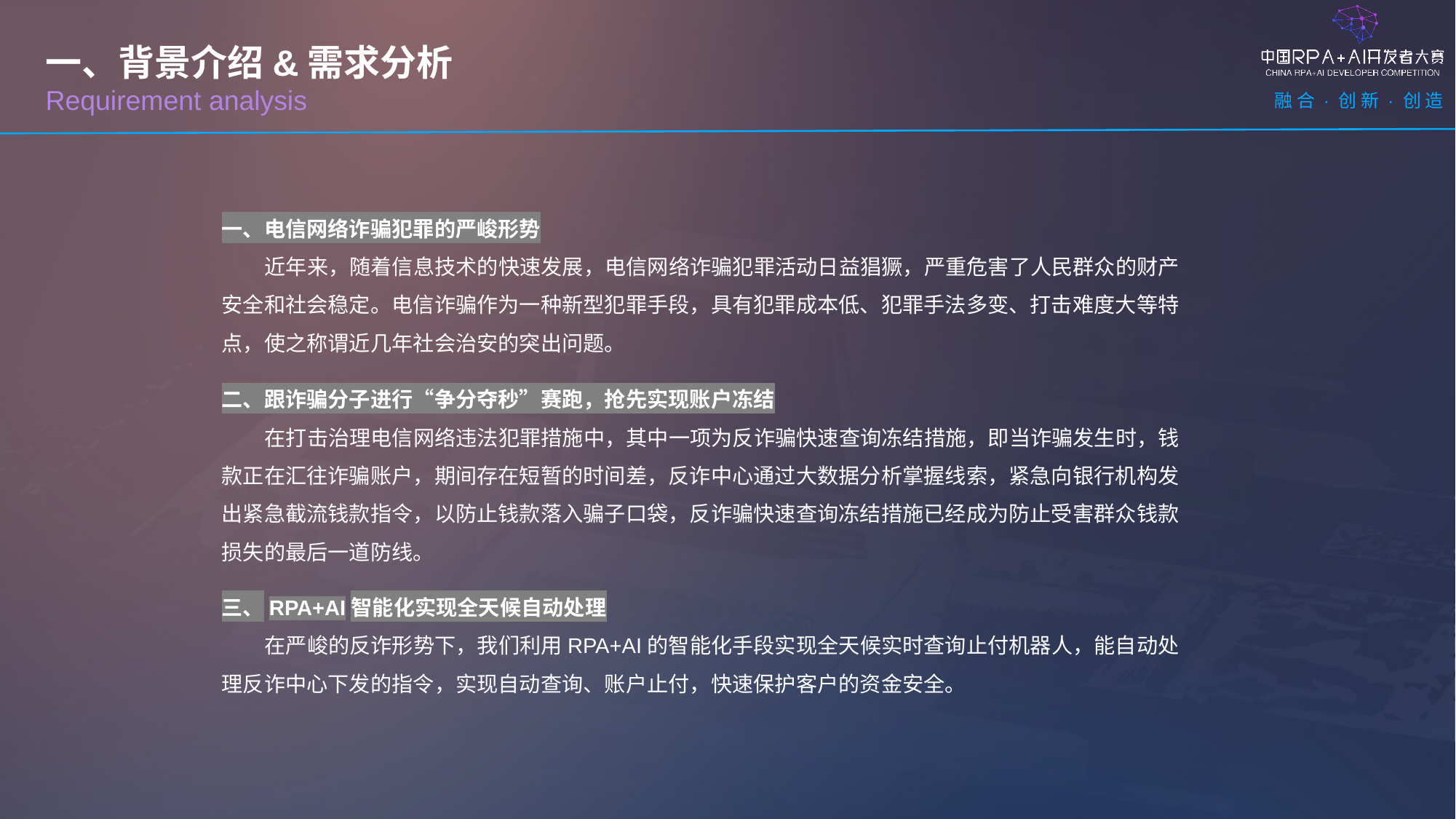

一、背景介绍&需求分析
Requirement analysis
一、电信网络诈骗犯罪的严峻形势
近年来，随着信息技术的快速发展，电信网络诈骗犯罪活动日益猖獗，严重危害了人民群众的财产安全和社会稳定。电信诈骗作为一种新型犯罪手段，具有犯罪成本低、犯罪手法多变、打击难度大等特点，使之称谓近几年社会治安的突出问题。
二、跟诈骗分子进行“争分夺秒”赛跑，抢先实现账户冻结
在打击治理电信网络违法犯罪措施中，其中一项为反诈骗快速查询冻结措施，即当诈骗发生时，钱款正在汇往诈骗账户，期间存在短暂的时间差，反诈中心通过大数据分析掌握线索，紧急向银行机构发出紧急截流钱款指令，以防止钱款落入骗子口袋，反诈骗快速查询冻结措施已经成为防止受害群众钱款损失的最后一道防线。
三、RPA+AI智能化实现全天候自动处理
在严峻的反诈形势下，我们利用RPA+AI的智能化手段实现全天候实时查询止付机器人，能自动处理反诈中心下发的指令，实现自动查询、账户止付，快速保护客户的资金安全。